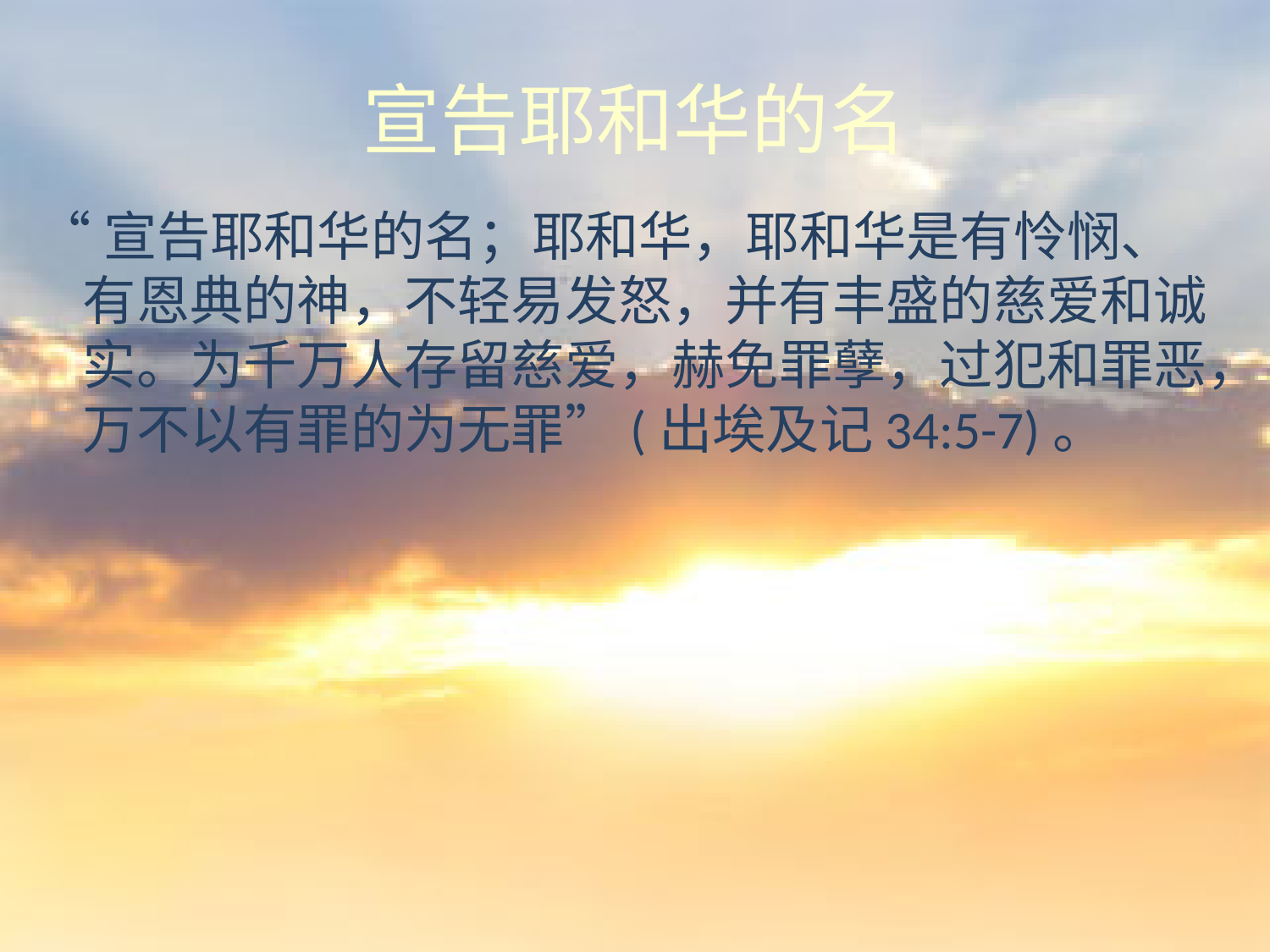

# 宣告耶和华的名
“宣告耶和华的名；耶和华，耶和华是有怜悯、有恩典的神，不轻易发怒，并有丰盛的慈爱和诚实。为千万人存留慈爱，赫免罪孽，过犯和罪恶，万不以有罪的为无罪”(出埃及记34:5-7)。